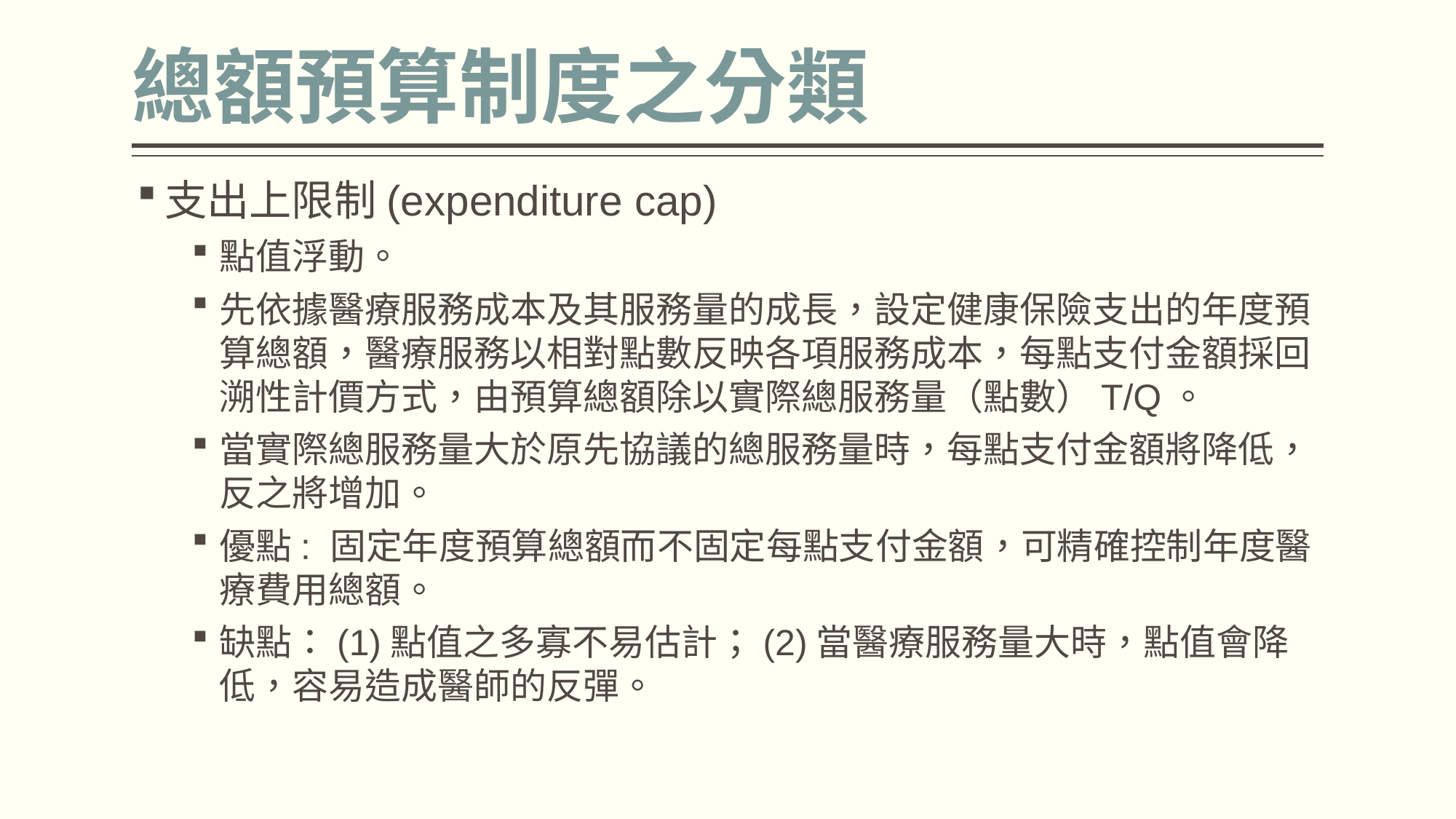

# 總額預算制度之分類
支出上限制(expenditure cap)
點值浮動。
先依據醫療服務成本及其服務量的成長，設定健康保險支出的年度預算總額，醫療服務以相對點數反映各項服務成本，每點支付金額採回溯性計價方式，由預算總額除以實際總服務量（點數）T/Q。
當實際總服務量大於原先協議的總服務量時，每點支付金額將降低，反之將增加。
優點: 固定年度預算總額而不固定每點支付金額，可精確控制年度醫療費用總額。
缺點：(1)點值之多寡不易估計；(2)當醫療服務量大時，點值會降低，容易造成醫師的反彈。